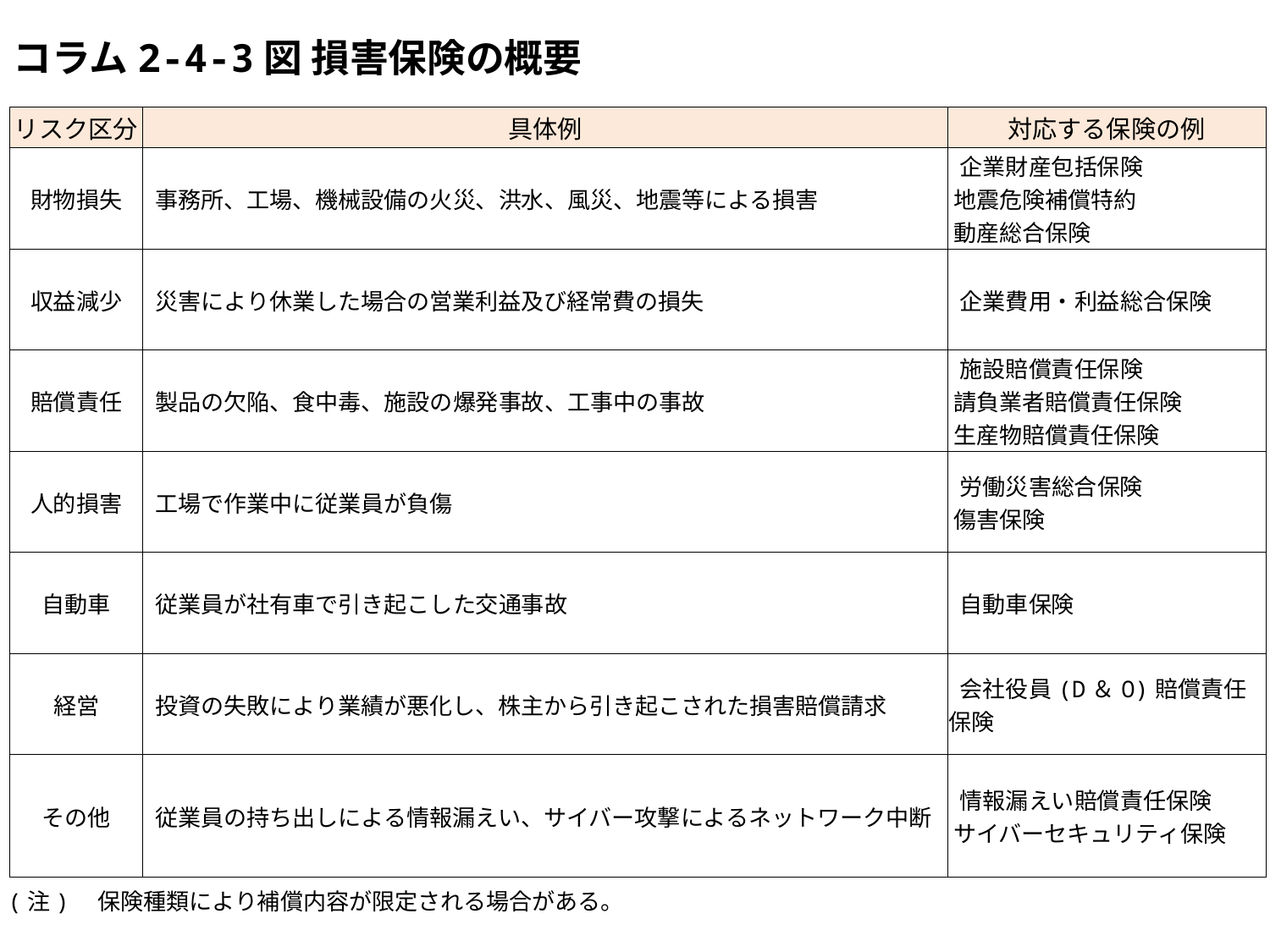

コラム2-4-3図 損害保険の概要
| リスク区分 | 具体例 | 対応する保険の例 |
| --- | --- | --- |
| 財物損失 | 事務所、工場、機械設備の火災、洪水、風災、地震等による損害 | 企業財産包括保険 地震危険補償特約　 動産総合保険 |
| 収益減少 | 災害により休業した場合の営業利益及び経常費の損失 | 企業費用・利益総合保険 |
| 賠償責任 | 製品の欠陥、食中毒、施設の爆発事故、工事中の事故 | 施設賠償責任保険 請負業者賠償責任保険 生産物賠償責任保険 |
| 人的損害 | 工場で作業中に従業員が負傷 | 労働災害総合保険 傷害保険 |
| 自動車 | 従業員が社有車で引き起こした交通事故 | 自動車保険 |
| 経営 | 投資の失敗により業績が悪化し、株主から引き起こされた損害賠償請求 | 会社役員(D＆O)賠償責任保険 |
| その他 | 従業員の持ち出しによる情報漏えい、サイバー攻撃によるネットワーク中断 | 情報漏えい賠償責任保険 サイバーセキュリティ保険 |
(注)　保険種類により補償内容が限定される場合がある。